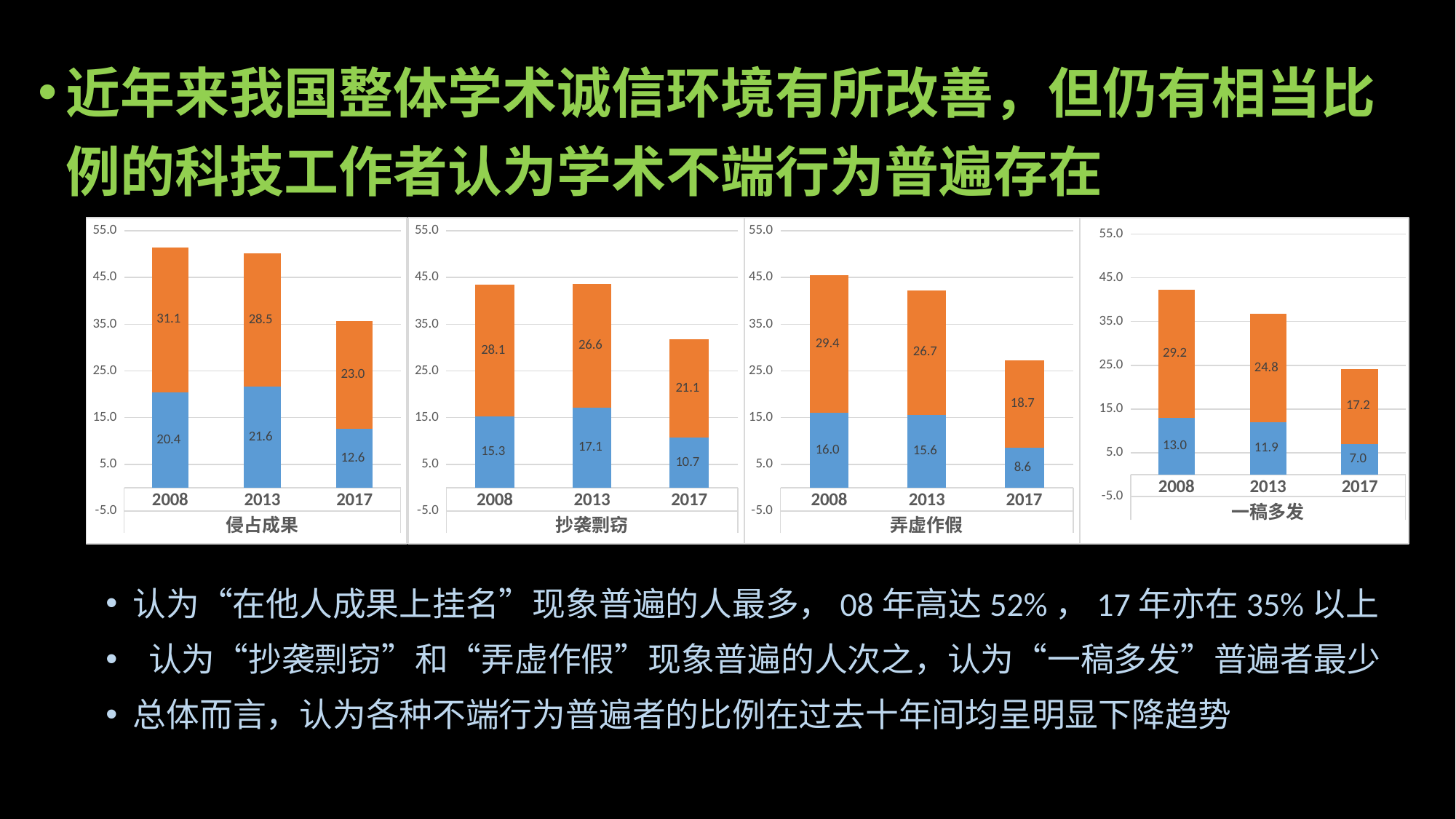

近年来我国整体学术诚信环境有所改善，但仍有相当比例的科技工作者认为学术不端行为普遍存在

### Chart

| Category |  |  |
|---|---|---|
| 2008 | 20.4 | 31.1 |
| 2013 | 21.6 | 28.5 |
| 2017 | 12.6 | 23.0 |

### Chart

| Category |  |  |
|---|---|---|
| 2008 | 15.3 | 28.1 |
| 2013 | 17.1 | 26.6 |
| 2017 | 10.7 | 21.1 |

### Chart

| Category |  |  |
|---|---|---|
| 2008 | 16.021187315126916 | 29.4 |
| 2013 | 15.6 | 26.7 |
| 2017 | 8.6 | 18.7 |

### Chart

| Category |  |  |
|---|---|---|
| 2008 | 13.0 | 29.2 |
| 2013 | 11.9 | 24.8 |
| 2017 | 7.0 | 17.2 |

认为“在他人成果上挂名”现象普遍的人最多，08年高达52%，17年亦在35%以上
 认为“抄袭剽窃”和“弄虚作假”现象普遍的人次之，认为“一稿多发”普遍者最少
总体而言，认为各种不端行为普遍者的比例在过去十年间均呈明显下降趋势